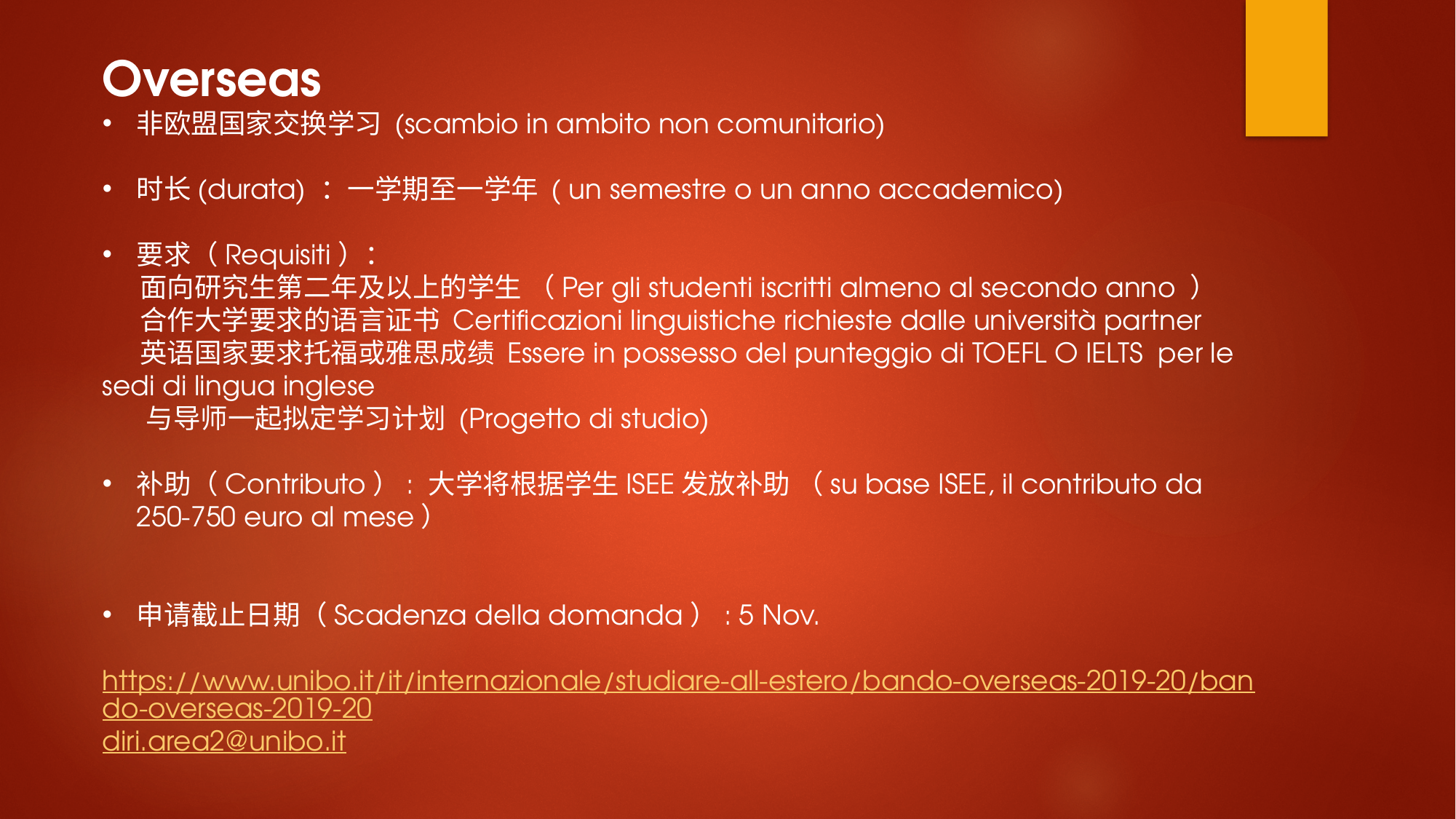

Overseas
非欧盟国家交换学习 (scambio in ambito non comunitario)

时长(durata) ：一学期至一学年 ( un semestre o un anno accademico)

要求（Requisiti）：
     面向研究生第二年及以上的学生 （Per gli studenti iscritti almeno al secondo anno ）
     合作大学要求的语言证书 Certificazioni linguistiche richieste dalle università partner
     英语国家要求托福或雅思成绩 Essere in possesso del punteggio di TOEFL O IELTS  per le sedi di lingua inglese
      与导师一起拟定学习计划 (Progetto di studio)

补助（Contributo）: 大学将根据学生ISEE发放补助 （su base ISEE, il contributo da 250-750 euro al mese）

申请截止日期（Scadenza della domanda）: 5 Nov.

https://www.unibo.it/it/internazionale/studiare-all-estero/bando-overseas-2019-20/bando-overseas-2019-20
diri.area2@unibo.it